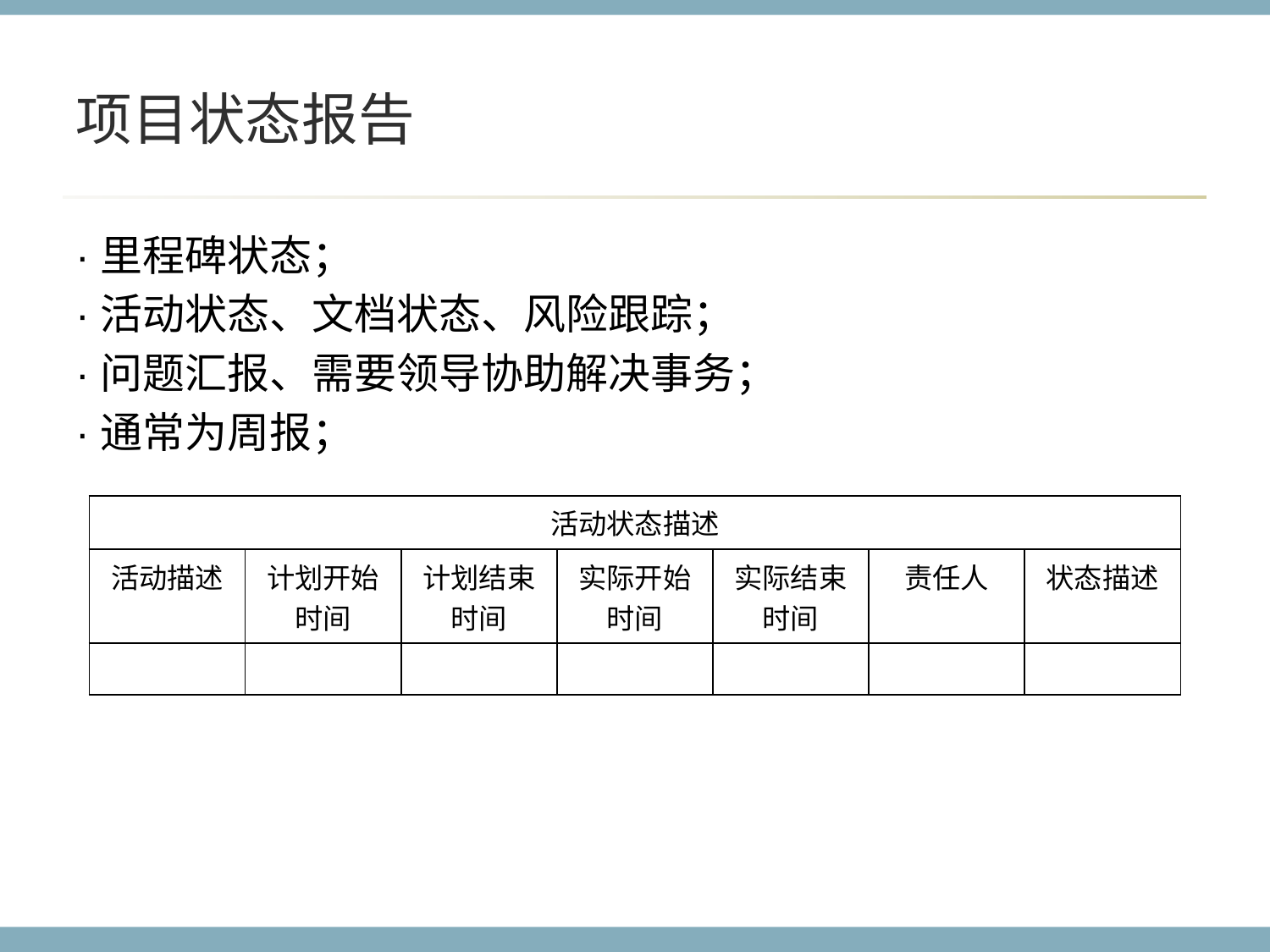

# 项目状态报告
·里程碑状态；
·活动状态、文档状态、风险跟踪；
·问题汇报、需要领导协助解决事务；
·通常为周报；
| 活动状态描述 |  |  |  |  |  |  |
| --- | --- | --- | --- | --- | --- | --- |
| 活动描述 | 计划开始时间 | 计划结束时间 | 实际开始时间 | 实际结束时间 | 责任人 | 状态描述 |
|  |  |  |  |  |  |  |